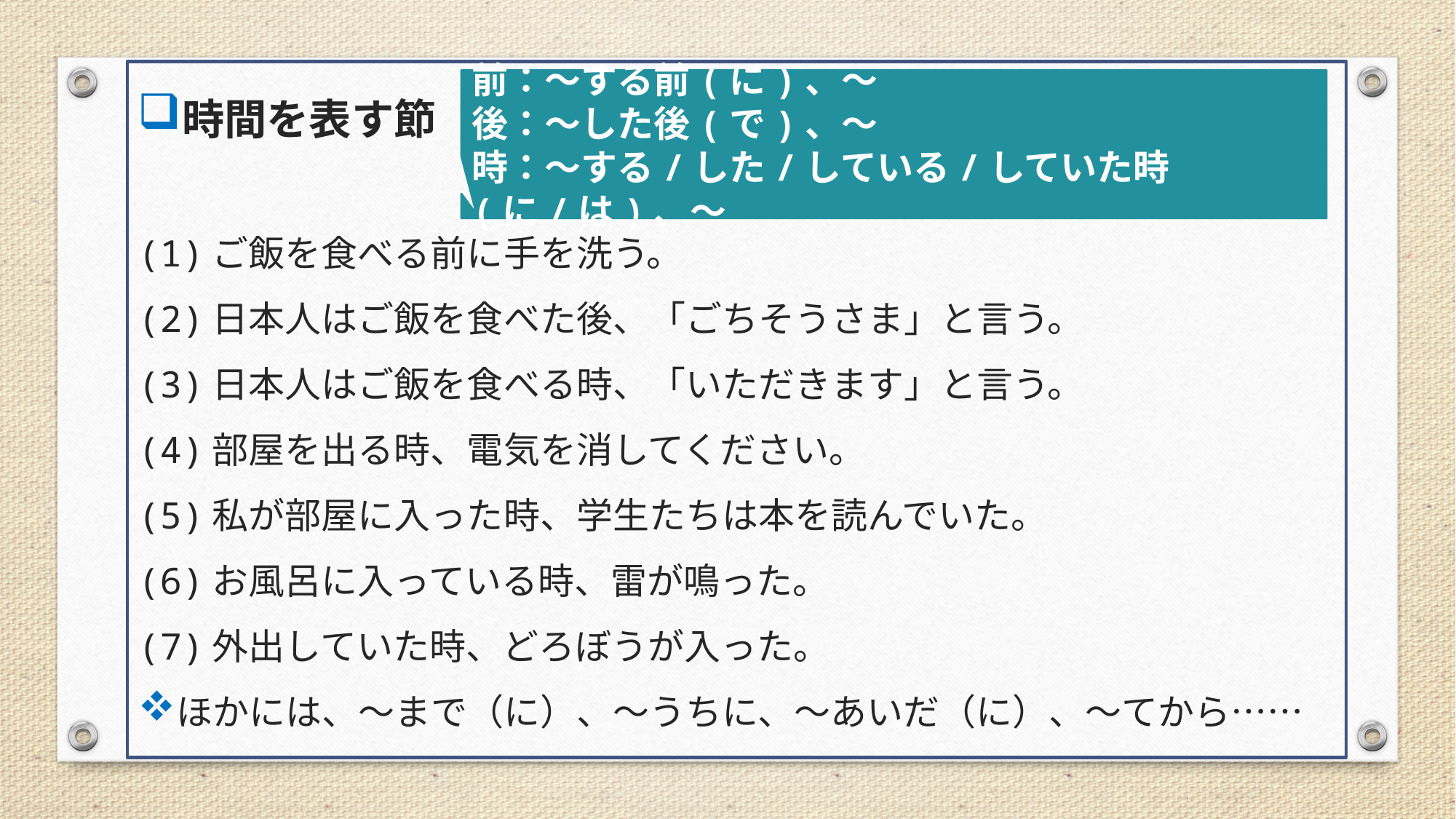

時間を表す節

(1)ご飯を食べる前に手を洗う。
(2)日本人はご飯を食べた後、「ごちそうさま」と言う。
(3)日本人はご飯を食べる時、「いただきます」と言う。
(4)部屋を出る時、電気を消してください。
(5)私が部屋に入った時、学生たちは本を読んでいた。
(6)お風呂に入っている時、雷が鳴った。
(7)外出していた時、どろぼうが入った。
ほかには、～まで（に）、～うちに、～あいだ（に）、～てから……
前：～する前(に)、～
後：～した後(で)、～
時：～する/した/している/していた時(に/は)、～
9